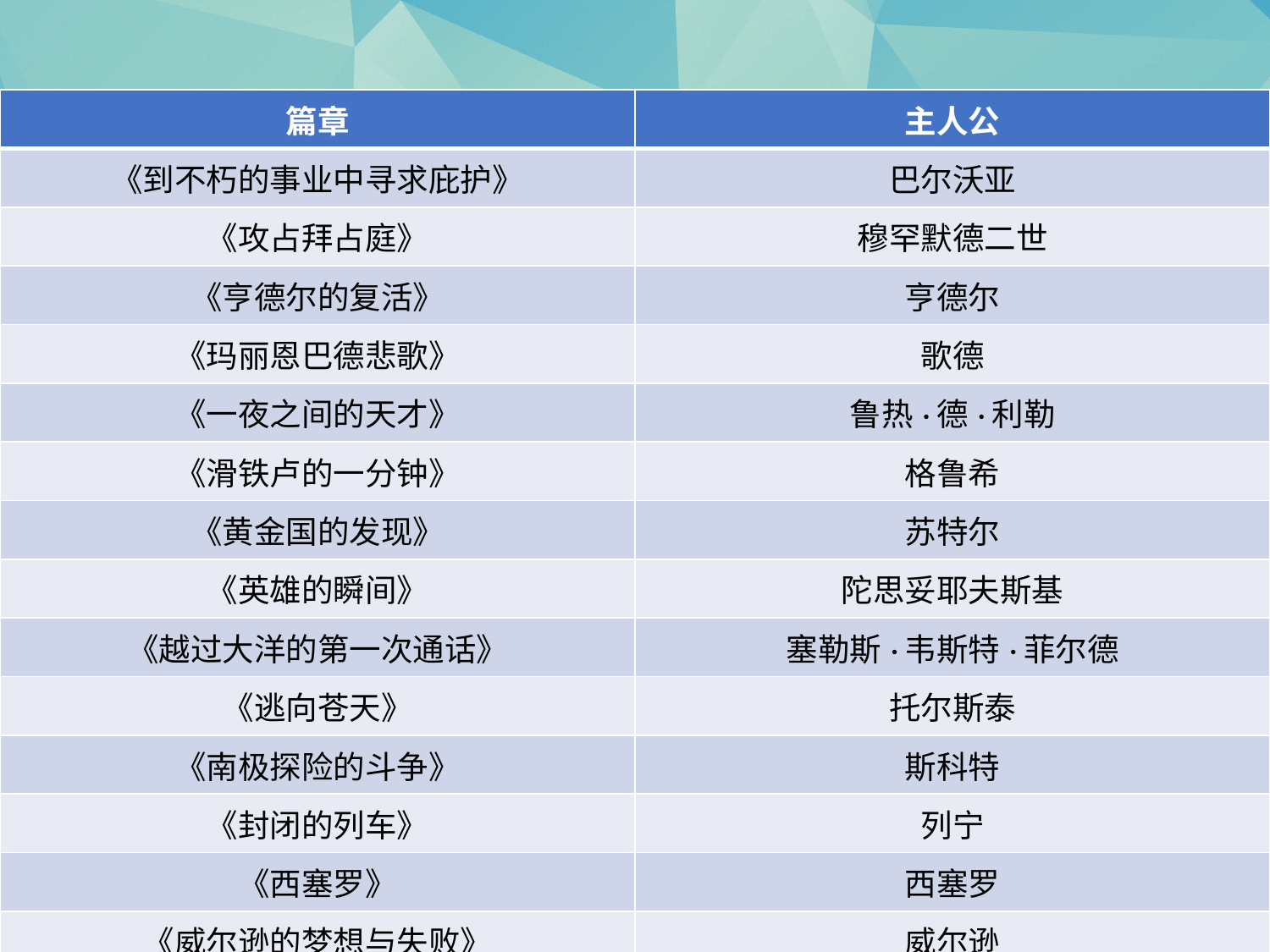

| 篇章 | 主人公 |
| --- | --- |
| 《到不朽的事业中寻求庇护》 | 巴尔沃亚 |
| 《攻占拜占庭》 | 穆罕默德二世 |
| 《亨德尔的复活》 | 亨德尔 |
| 《玛丽恩巴德悲歌》 | 歌德 |
| 《一夜之间的天才》 | 鲁热·德·利勒 |
| 《滑铁卢的一分钟》 | 格鲁希 |
| 《黄金国的发现》 | 苏特尔 |
| 《英雄的瞬间》 | 陀思妥耶夫斯基 |
| 《越过大洋的第一次通话》 | 塞勒斯·韦斯特·菲尔德 |
| 《逃向苍天》 | 托尔斯泰 |
| 《南极探险的斗争》 | 斯科特 |
| 《封闭的列车》 | 列宁 |
| 《西塞罗》 | 西塞罗 |
| 《威尔逊的梦想与失败》 | 威尔逊 |
#